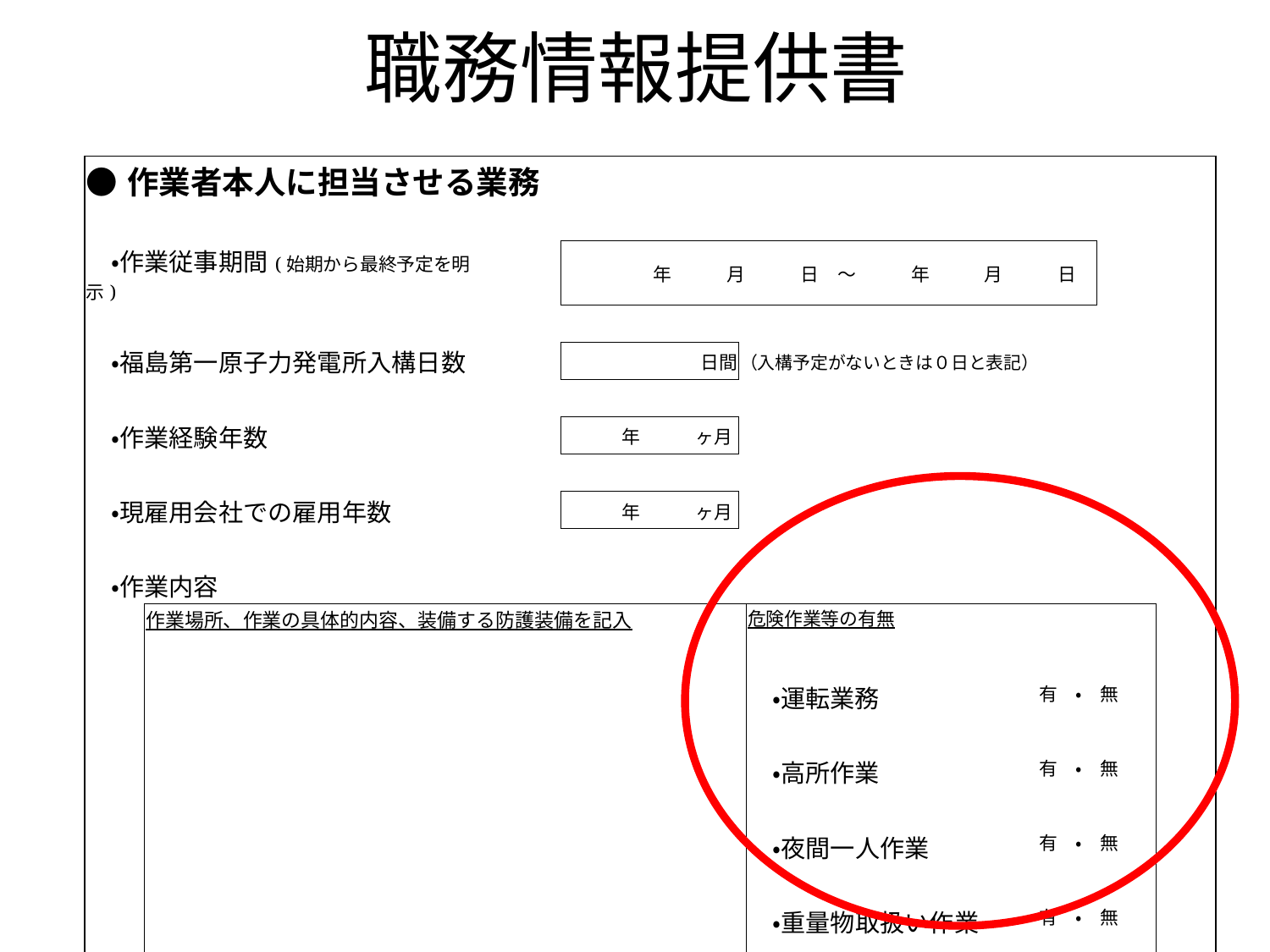

# 職務情報提供書
| ●作業者本人に担当させる業務 |  |  |  |  |  |  |  |  |  |  |  |  |  |  |  |  |  |  |  |
| --- | --- | --- | --- | --- | --- | --- | --- | --- | --- | --- | --- | --- | --- | --- | --- | --- | --- | --- | --- |
|  |  |  |  |  |  |  |  |  |  |  |  |  |  |  |  |  |  |  |  |
| ・作業従事期間(始期から最終予定を明示) |  |  |  |  |  |  |  | 年　　　月　　　日　～　　　年　　　月　　　日 |  |  |  |  |  |  |  |  |  |  |  |
|  |  |  |  |  |  |  |  |  |  |  |  |  |  |  |  |  |  |  |  |
| ・福島第一原子力発電所入構日数 |  |  |  |  |  |  |  |  |  | 日間 | （入構予定がないときは０日と表記） |  |  |  |  |  |  |  |  |
|  |  |  |  |  |  |  |  |  |  |  |  |  |  |  |  |  |  |  |  |
| ・作業経験年数 |  |  |  |  |  |  |  | 年　　　ヶ月 |  |  |  |  |  |  |  |  |  |  |  |
|  |  |  |  |  |  |  |  |  |  |  |  |  |  |  |  |  |  |  |  |
| ・現雇用会社での雇用年数 |  |  |  |  |  |  |  | 年　　　ヶ月 |  |  |  |  |  |  |  |  |  |  |  |
|  |  |  |  |  |  |  |  |  |  |  |  |  |  |  |  |  |  |  |  |
| ・作業内容 |  |  |  |  |  |  |  |  |  |  |  |  |  |  |  |  |  |  |  |
|  | 作業場所、作業の具体的内容、装備する防護装備を記入 |  |  |  |  |  |  |  |  |  |  | 危険作業等の有無 |  |  |  |  |  |  |  |
|  |  |  |  |  |  |  |  |  |  |  |  |  |  |  |  |  |  |  |  |
|  |  |  |  |  |  |  |  |  |  |  |  | ・運転業務 |  |  |  |  | 有　・　無 |  |  |
|  |  |  |  |  |  |  |  |  |  |  |  |  |  |  |  |  |  |  |  |
|  |  |  |  |  |  |  |  |  |  |  |  | ・高所作業 |  |  |  |  | 有　・　無 |  |  |
|  |  |  |  |  |  |  |  |  |  |  |  |  |  |  |  |  |  |  |  |
|  |  |  |  |  |  |  |  |  |  |  |  | ・夜間一人作業 |  |  |  |  | 有　・　無 |  |  |
|  |  |  |  |  |  |  |  |  |  |  |  |  |  |  |  |  |  |  |  |
|  |  |  |  |  |  |  |  |  |  |  |  | ・重量物取扱い作業 |  |  |  |  | 有　・　無 |  |  |
|  |  |  |  |  |  |  |  |  |  |  |  |  |  |  |  |  |  |  |  |
|  |  |  |  |  |  |  |  |  |  |  |  |  |  |  |  |  |  |  |  |